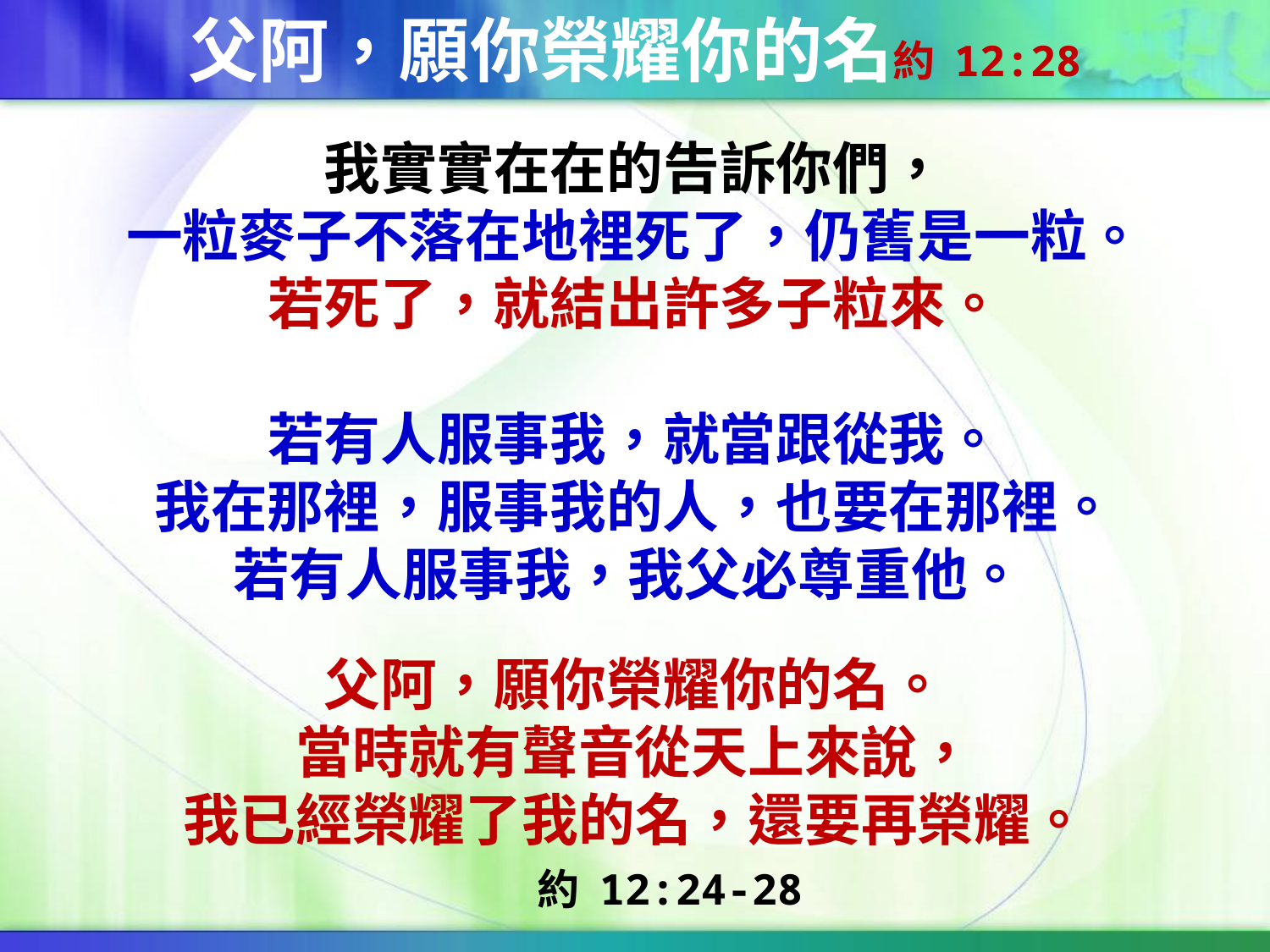

父阿，願你榮耀你的名約 12:28

我實實在在的告訴你們，
一粒麥子不落在地裡死了，仍舊是一粒。
若死了，就結出許多子粒來。

若有人服事我，就當跟從我。
我在那裡，服事我的人，也要在那裡。
若有人服事我，我父必尊重他。

父阿，願你榮耀你的名。
當時就有聲音從天上來說，
我已經榮耀了我的名，還要再榮耀。
約 12:24-28